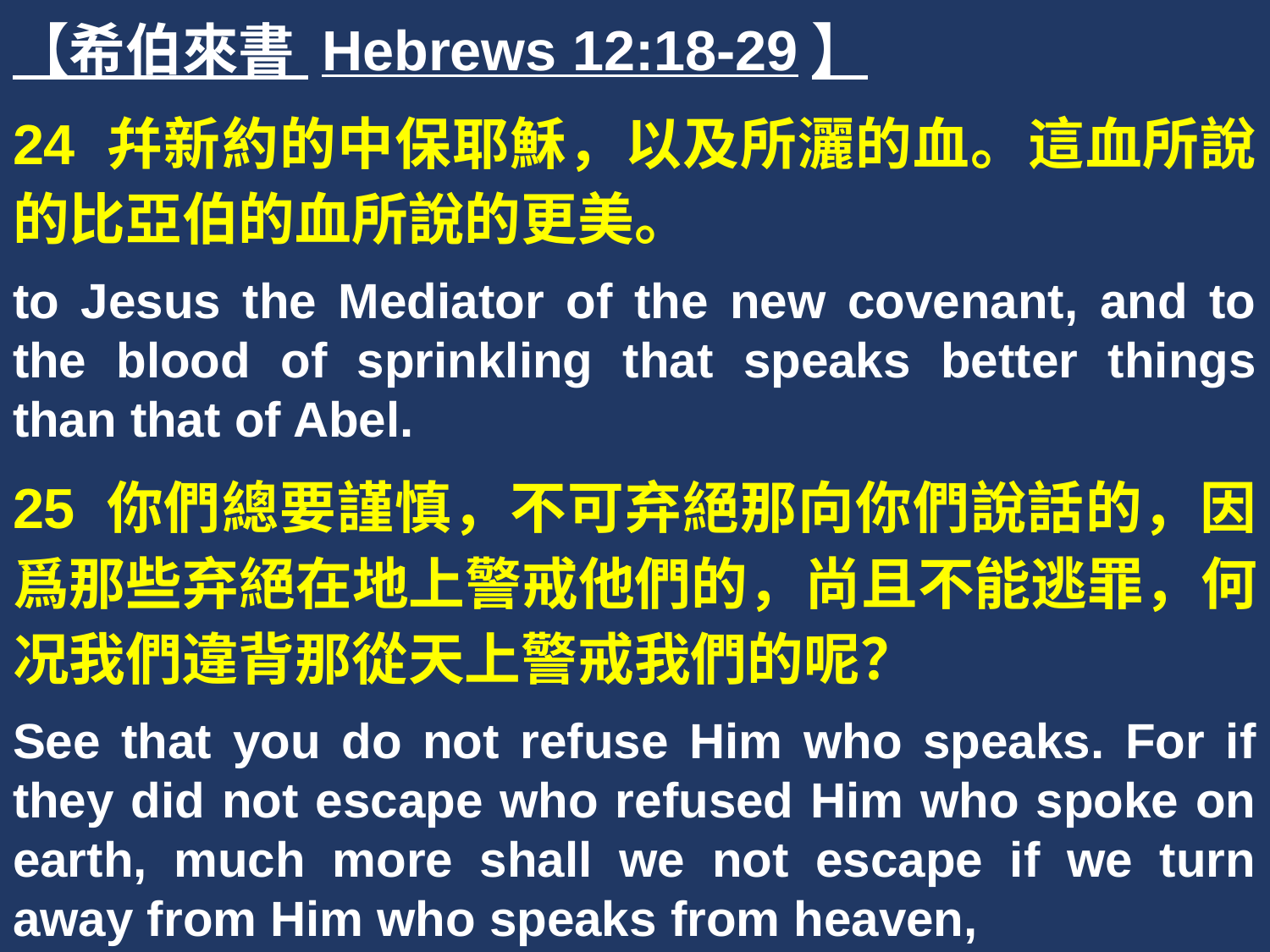

【希伯來書 Hebrews 12:18-29】
24 幷新約的中保耶穌，以及所灑的血。這血所說的比亞伯的血所說的更美。
to Jesus the Mediator of the new covenant, and to the blood of sprinkling that speaks better things than that of Abel.
25 你們總要謹慎，不可弃絕那向你們說話的，因爲那些弃絕在地上警戒他們的，尚且不能逃罪，何况我們違背那從天上警戒我們的呢？
See that you do not refuse Him who speaks. For if they did not escape who refused Him who spoke on earth, much more shall we not escape if we turn away from Him who speaks from heaven,